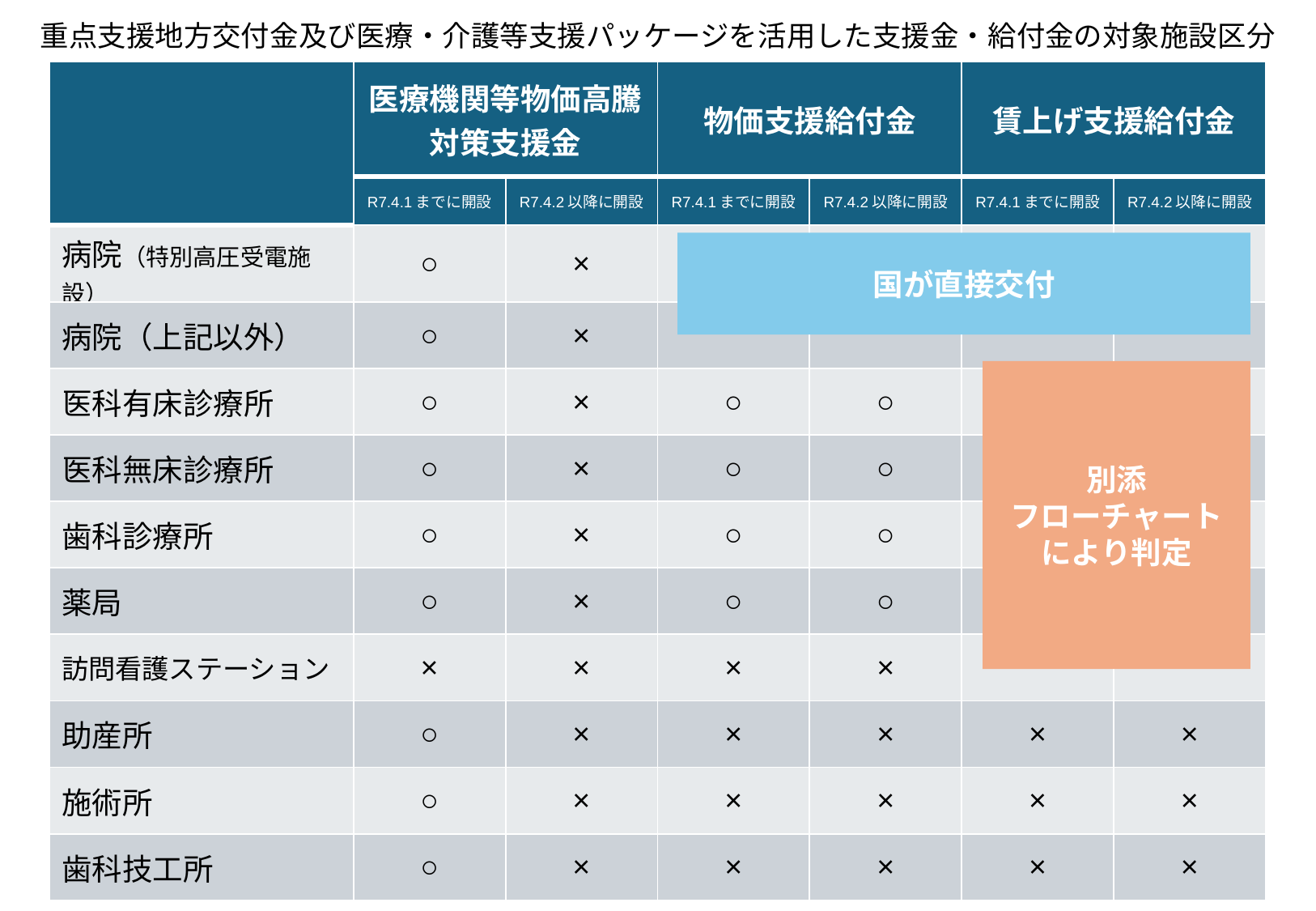

重点支援地方交付金及び医療・介護等支援パッケージを活用した支援金・給付金の対象施設区分
|  | 医療機関等物価高騰対策支援金 |  | 物価支援給付金 |  | 賃上げ支援給付金 |  |
| --- | --- | --- | --- | --- | --- | --- |
|  | R7.4.1までに開設 | R7.4.2以降に開設 | R7.4.1までに開設 | R7.4.2以降に開設 | R7.4.1までに開設 | R7.4.2以降に開設 |
| 病院（特別高圧受電施設） | ○ | × |  |  |  |  |
| 病院（上記以外） | ○ | × |  |  |  |  |
| 医科有床診療所 | ○ | × | ○ | ○ |  |  |
| 医科無床診療所 | ○ | × | ○ | ○ |  |  |
| 歯科診療所 | ○ | × | ○ | ○ |  |  |
| 薬局 | ○ | × | ○ | ○ |  |  |
| 訪問看護ステーション | × | × | × | × |  |  |
| 助産所 | ○ | × | × | × | × | × |
| 施術所 | ○ | × | × | × | × | × |
| 歯科技工所 | ○ | × | × | × | × | × |
国が直接交付
別添
フローチャート
により判定